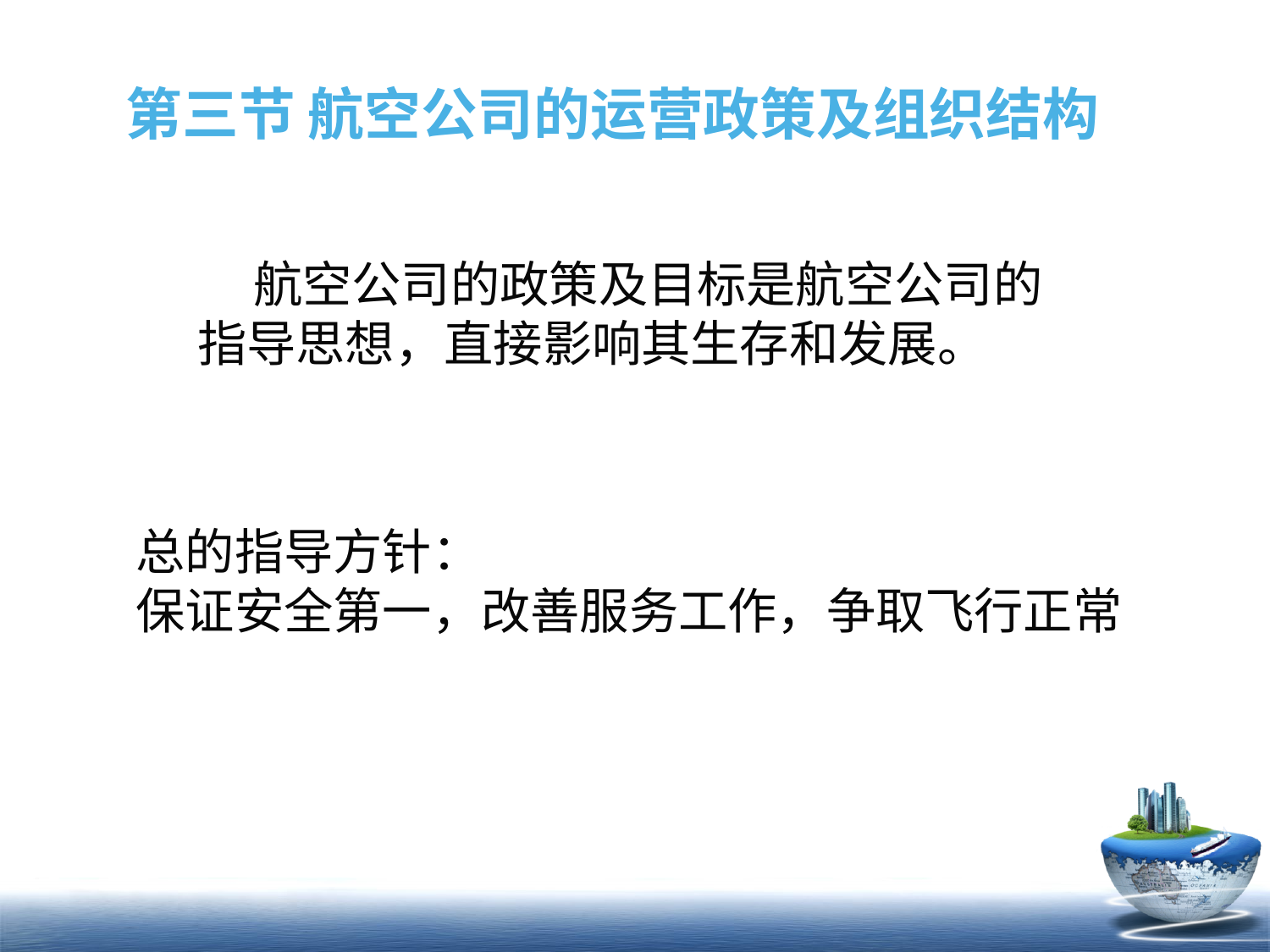

第三节 航空公司的运营政策及组织结构
    航空公司的政策及目标是航空公司的指导思想，直接影响其生存和发展。
总的指导方针：
保证安全第一，改善服务工作，争取飞行正常